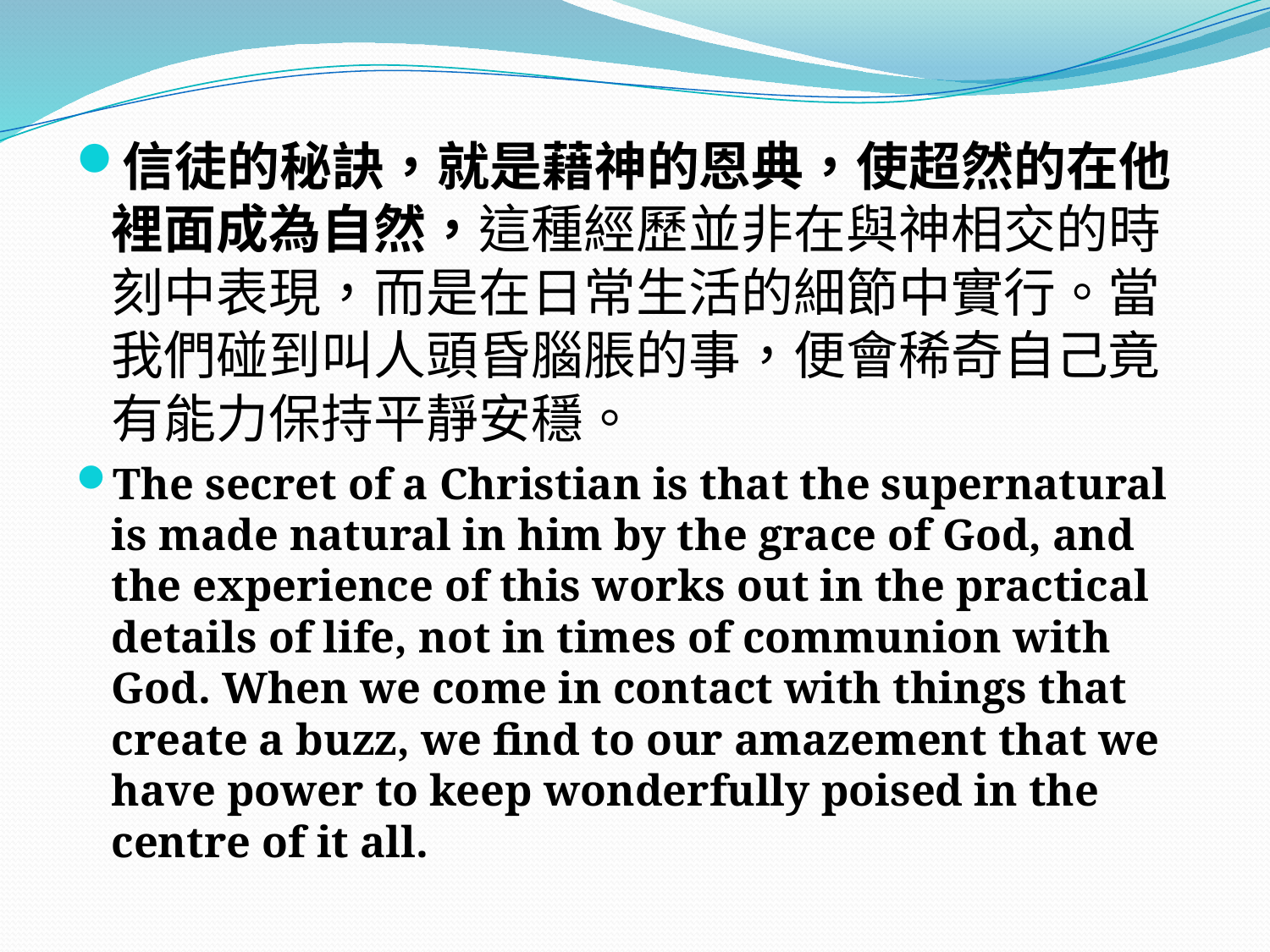

#
信徒的秘訣，就是藉神的恩典，使超然的在他裡面成為自然，這種經歷並非在與神相交的時刻中表現，而是在日常生活的細節中實行。當我們碰到叫人頭昏腦脹的事，便會稀奇自己竟有能力保持平靜安穩。
The secret of a Christian is that the supernatural is made natural in him by the grace of God, and the experience of this works out in the practical details of life, not in times of communion with God. When we come in contact with things that create a buzz, we find to our amazement that we have power to keep wonderfully poised in the centre of it all.